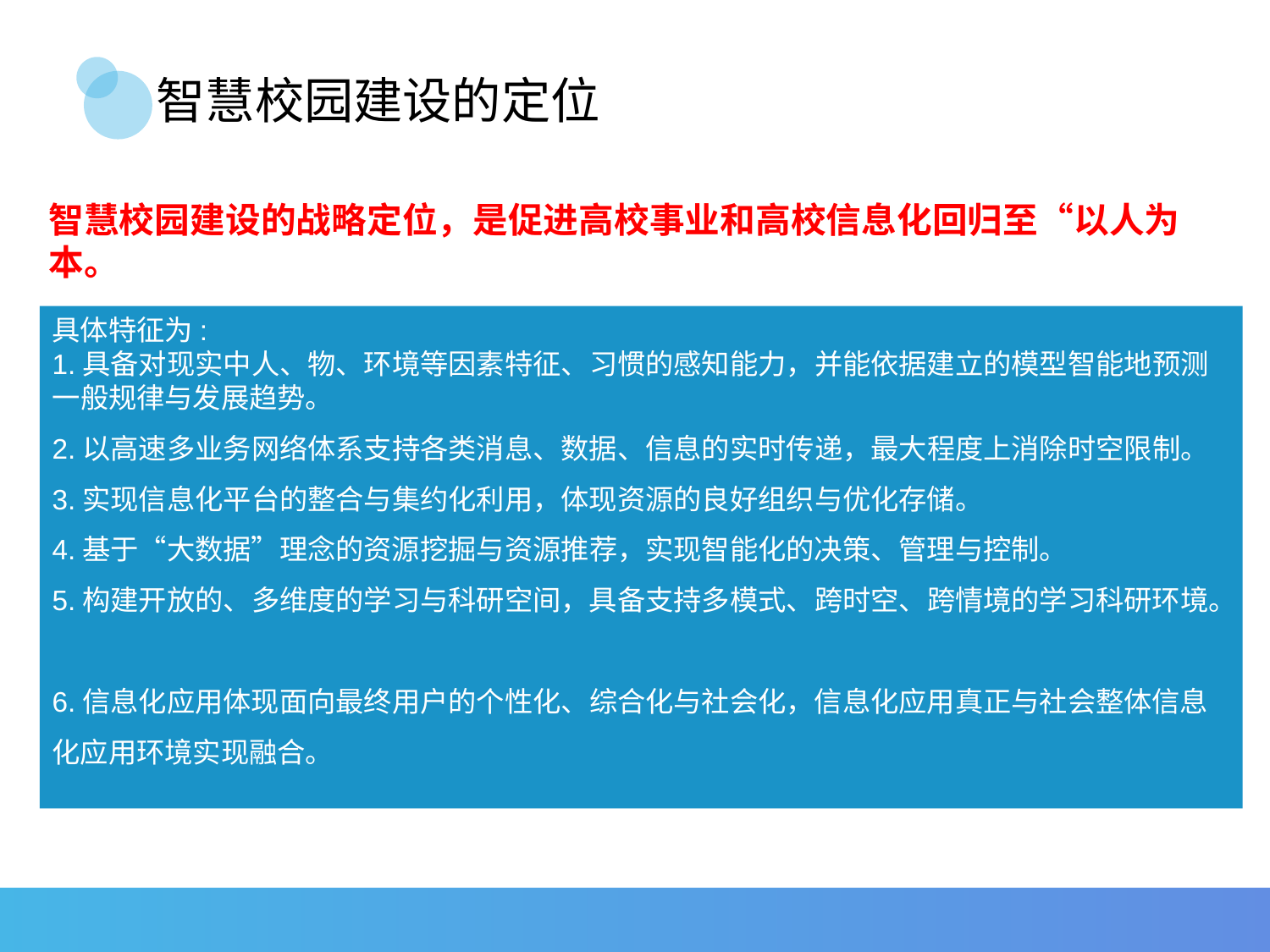

# 智慧校园建设的定位
智慧校园建设的战略定位，是促进高校事业和高校信息化回归至“以人为本。

具体特征为:
1.具备对现实中人、物、环境等因素特征、习惯的感知能力，并能依据建立的模型智能地预测一般规律与发展趋势。
2.以高速多业务网络体系支持各类消息、数据、信息的实时传递，最大程度上消除时空限制。
3.实现信息化平台的整合与集约化利用，体现资源的良好组织与优化存储。
4.基于“大数据”理念的资源挖掘与资源推荐，实现智能化的决策、管理与控制。
5.构建开放的、多维度的学习与科研空间，具备支持多模式、跨时空、跨情境的学习科研环境。
6.信息化应用体现面向最终用户的个性化、综合化与社会化，信息化应用真正与社会整体信息化应用环境实现融合。